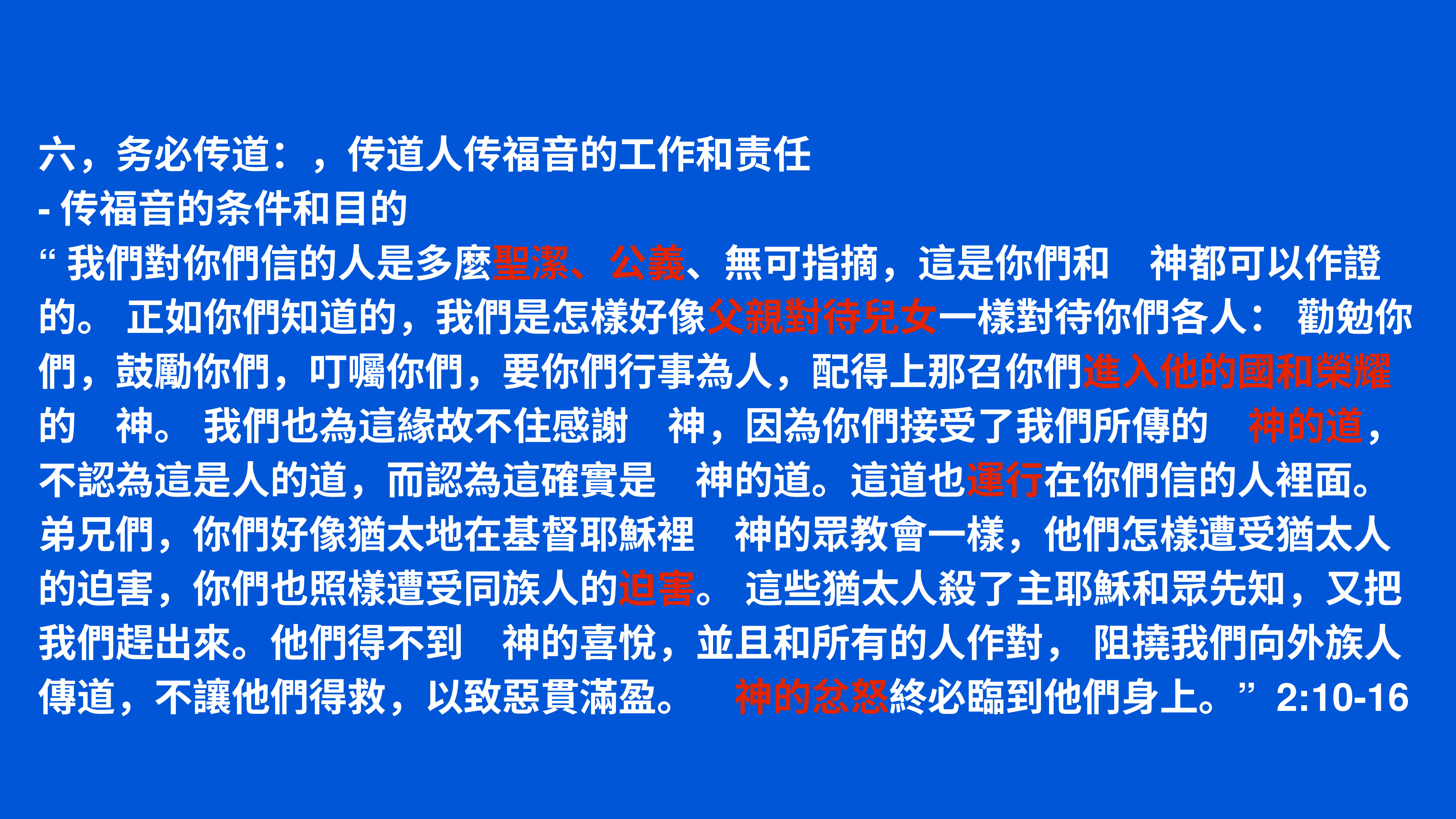

六，务必传道：，传道人传福音的工作和责任
-传福音的条件和目的
“我們對你們信的人是多麼聖潔、公義、無可指摘，這是你們和　神都可以作證的。 正如你們知道的，我們是怎樣好像父親對待兒女一樣對待你們各人： 勸勉你們，鼓勵你們，叮囑你們，要你們行事為人，配得上那召你們進入他的國和榮耀的　神。 我們也為這緣故不住感謝　神，因為你們接受了我們所傳的　神的道，不認為這是人的道，而認為這確實是　神的道。這道也運行在你們信的人裡面。 弟兄們，你們好像猶太地在基督耶穌裡　神的眾教會一樣，他們怎樣遭受猶太人的迫害，你們也照樣遭受同族人的迫害。 這些猶太人殺了主耶穌和眾先知，又把我們趕出來。他們得不到　神的喜悅，並且和所有的人作對， 阻撓我們向外族人傳道，不讓他們得救，以致惡貫滿盈。　神的忿怒終必臨到他們身上。” 2:10-16